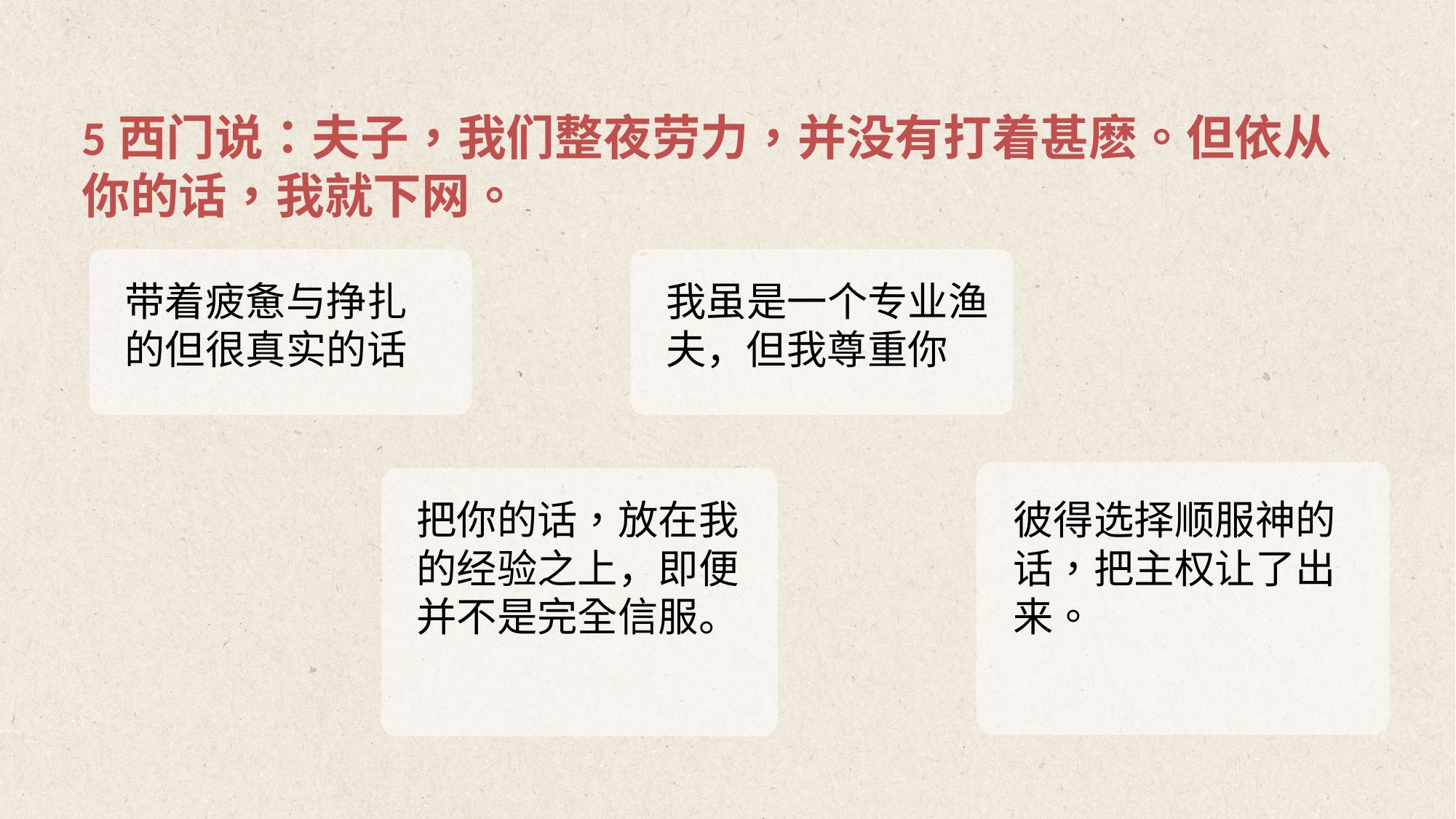

5西门说：夫子，我们整夜劳力，并没有打着甚麽。但依从你的话，我就下网。

我虽是一个专业渔夫，但我尊重你

带着疲惫与挣扎的但很真实的话

把你的话，放在我的经验之上，即便并不是完全信服。

彼得选择顺服神的话，把主权让了出来。